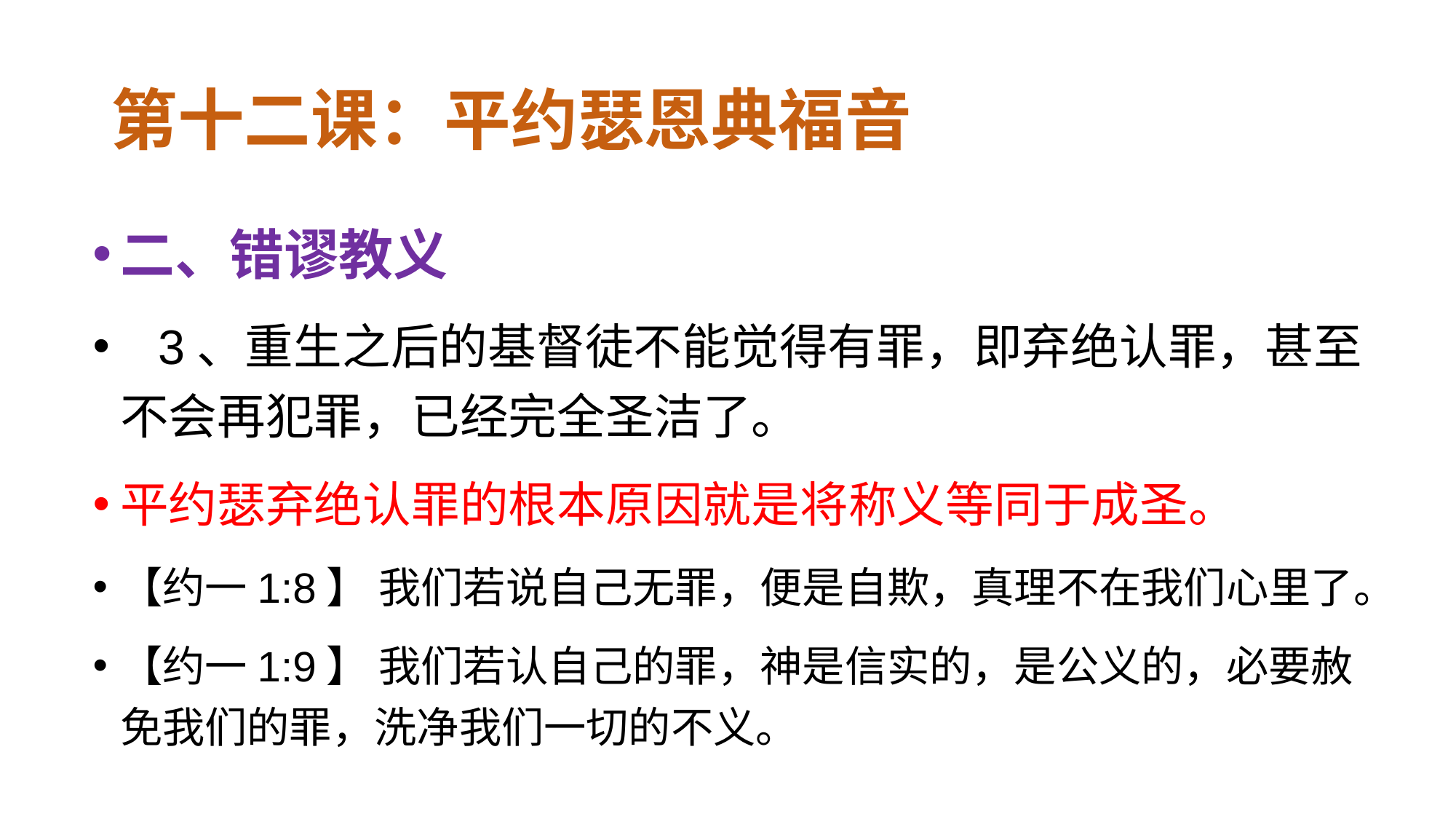

# 第十二课：平约瑟恩典福音
二、错谬教义
   3、重生之后的基督徒不能觉得有罪，即弃绝认罪，甚至不会再犯罪，已经完全圣洁了。
平约瑟弃绝认罪的根本原因就是将称义等同于成圣。
【约一1:8】 我们若说自己无罪，便是自欺，真理不在我们心里了。
【约一1:9】 我们若认自己的罪，神是信实的，是公义的，必要赦免我们的罪，洗净我们一切的不义。